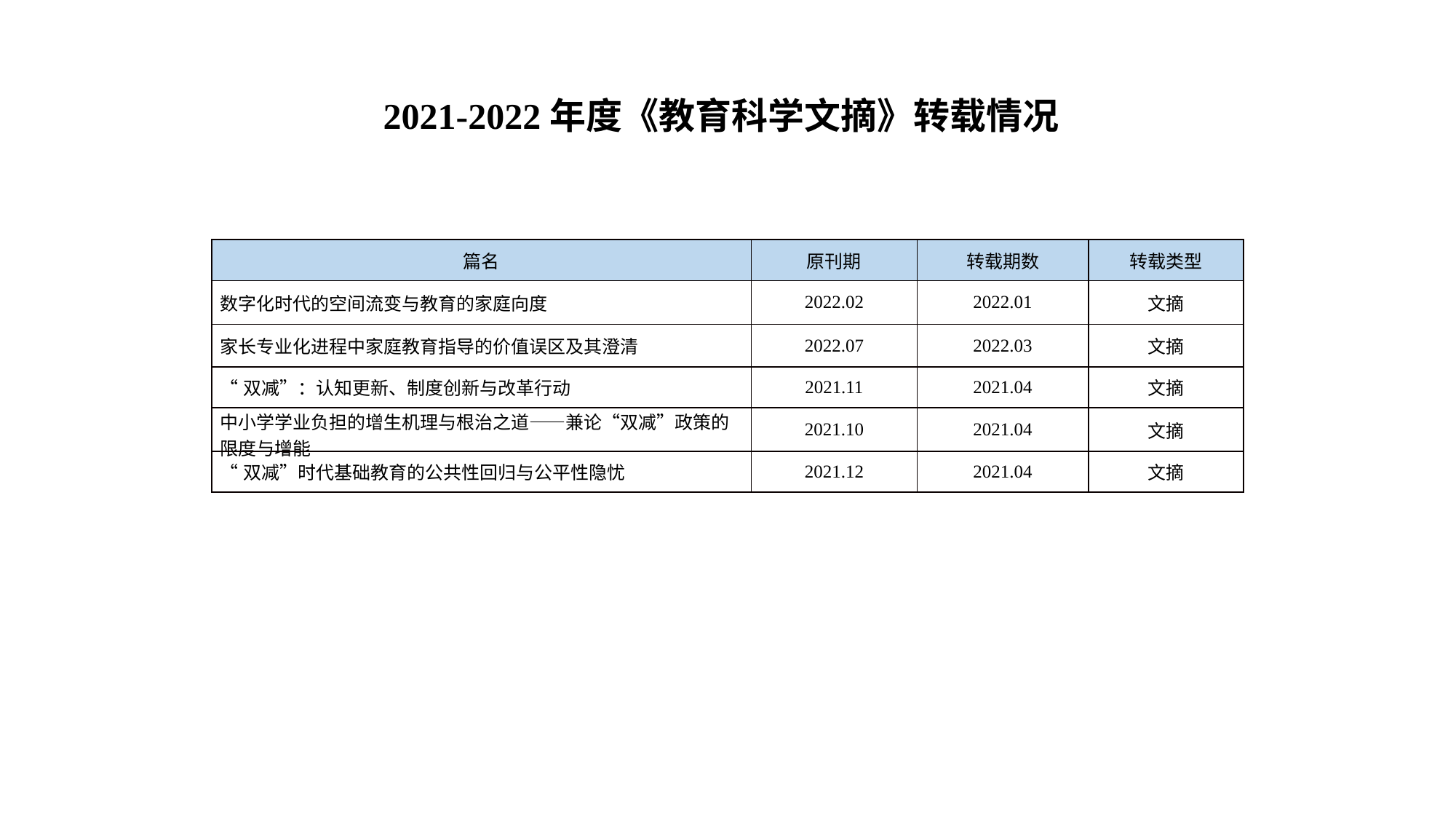

2021-2022年度《教育科学文摘》转载情况
| 篇名 | 原刊期 | 转载期数 | 转载类型 |
| --- | --- | --- | --- |
| 数字化时代的空间流变与教育的家庭向度 | 2022.02 | 2022.01 | 文摘 |
| 家长专业化进程中家庭教育指导的价值误区及其澄清 | 2022.07 | 2022.03 | 文摘 |
| “双减”：认知更新、制度创新与改革行动 | 2021.11 | 2021.04 | 文摘 |
| 中小学学业负担的增生机理与根治之道——兼论“双减”政策的限度与增能 | 2021.10 | 2021.04 | 文摘 |
| “双减”时代基础教育的公共性回归与公平性隐忧 | 2021.12 | 2021.04 | 文摘 |